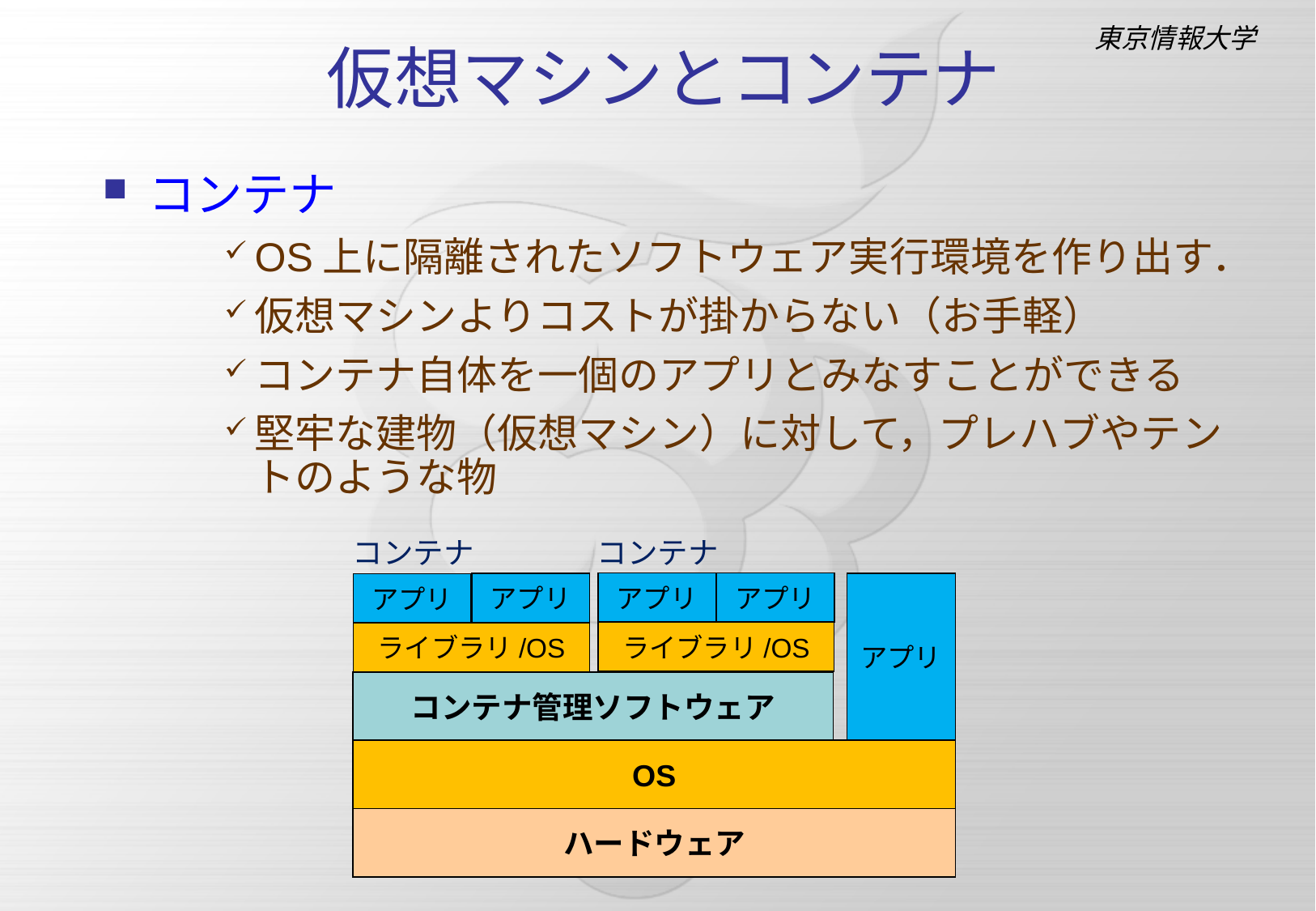

# 仮想マシンとコンテナ
コンテナ
OS上に隔離されたソフトウェア実行環境を作り出す．
仮想マシンよりコストが掛からない（お手軽）
コンテナ自体を一個のアプリとみなすことができる
堅牢な建物（仮想マシン）に対して，プレハブやテントのような物

コンテナ
アプリ
アプリ
ライブラリ/OS
コンテナ
アプリ
アプリ
ライブラリ/OS
アプリ
コンテナ管理ソフトウェア
OS
ハードウェア